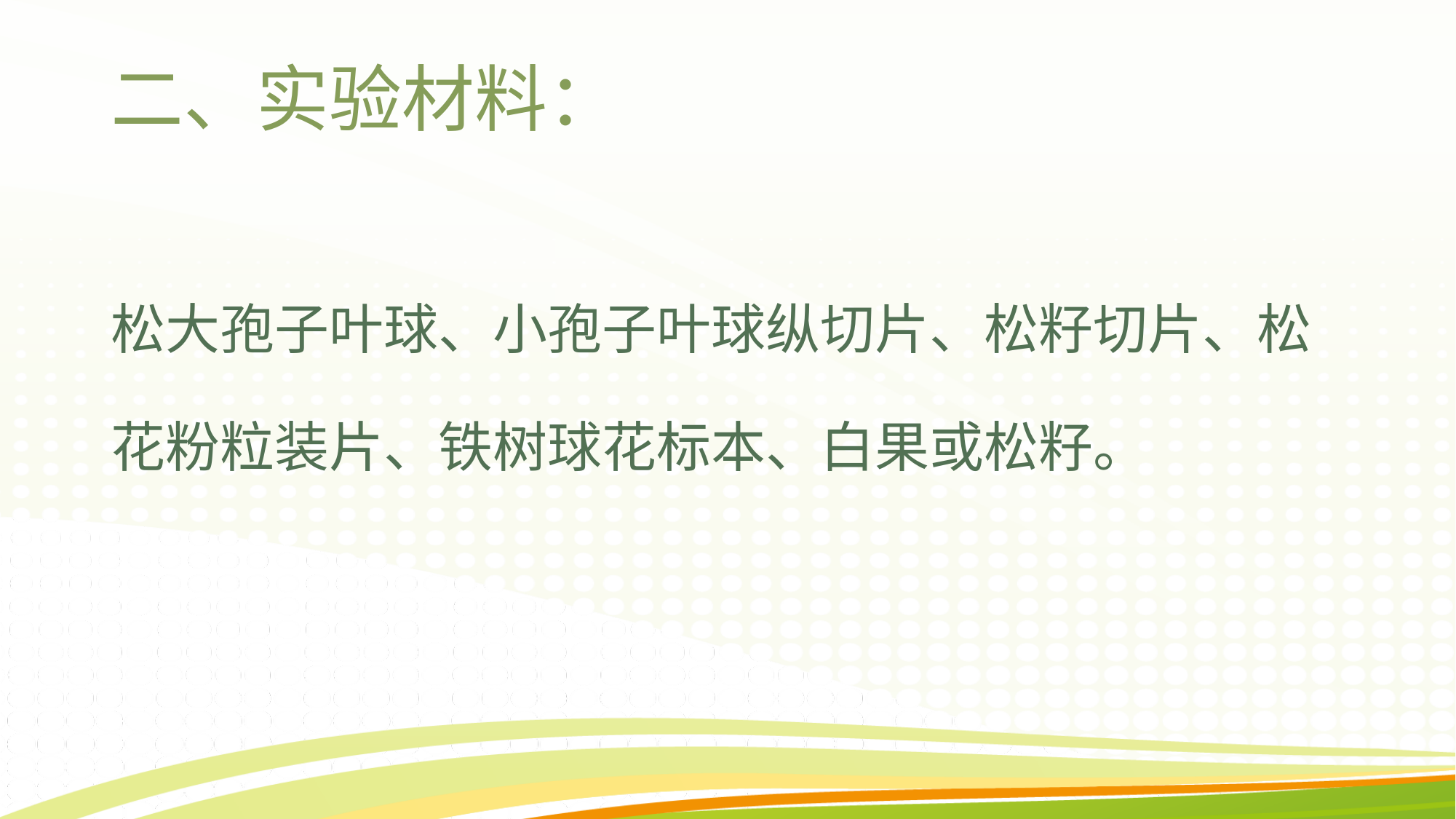

# 二、实验材料：

松大孢子叶球、小孢子叶球纵切片、松籽切片、松花粉粒装片、铁树球花标本、白果或松籽。